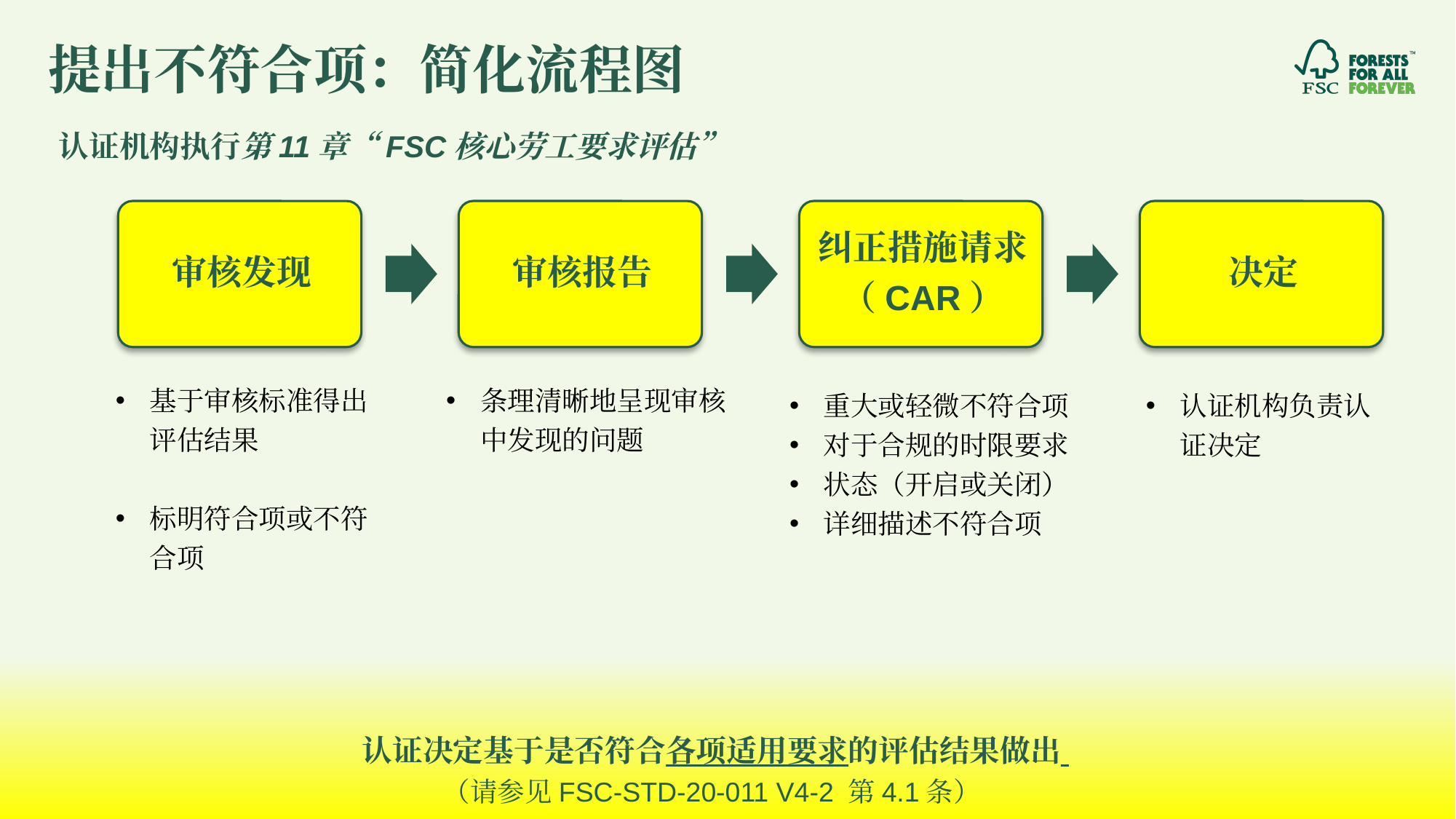

# 提出不符合项：简化流程图
审核发现

审核报告

纠正措施请求
（CAR）

决定
认证机构执行第11章“FSC核心劳工要求评估”
基于审核标准得出评估结果

标明符合项或不符合项
条理清晰地呈现审核中发现的问题
重大或轻微不符合项
对于合规的时限要求
状态（开启或关闭）
详细描述不符合项
认证机构负责认证决定

认证决定基于是否符合各项适用要求的评估结果做出
（请参见FSC-STD-20-011 V4-2 第4.1条）
21